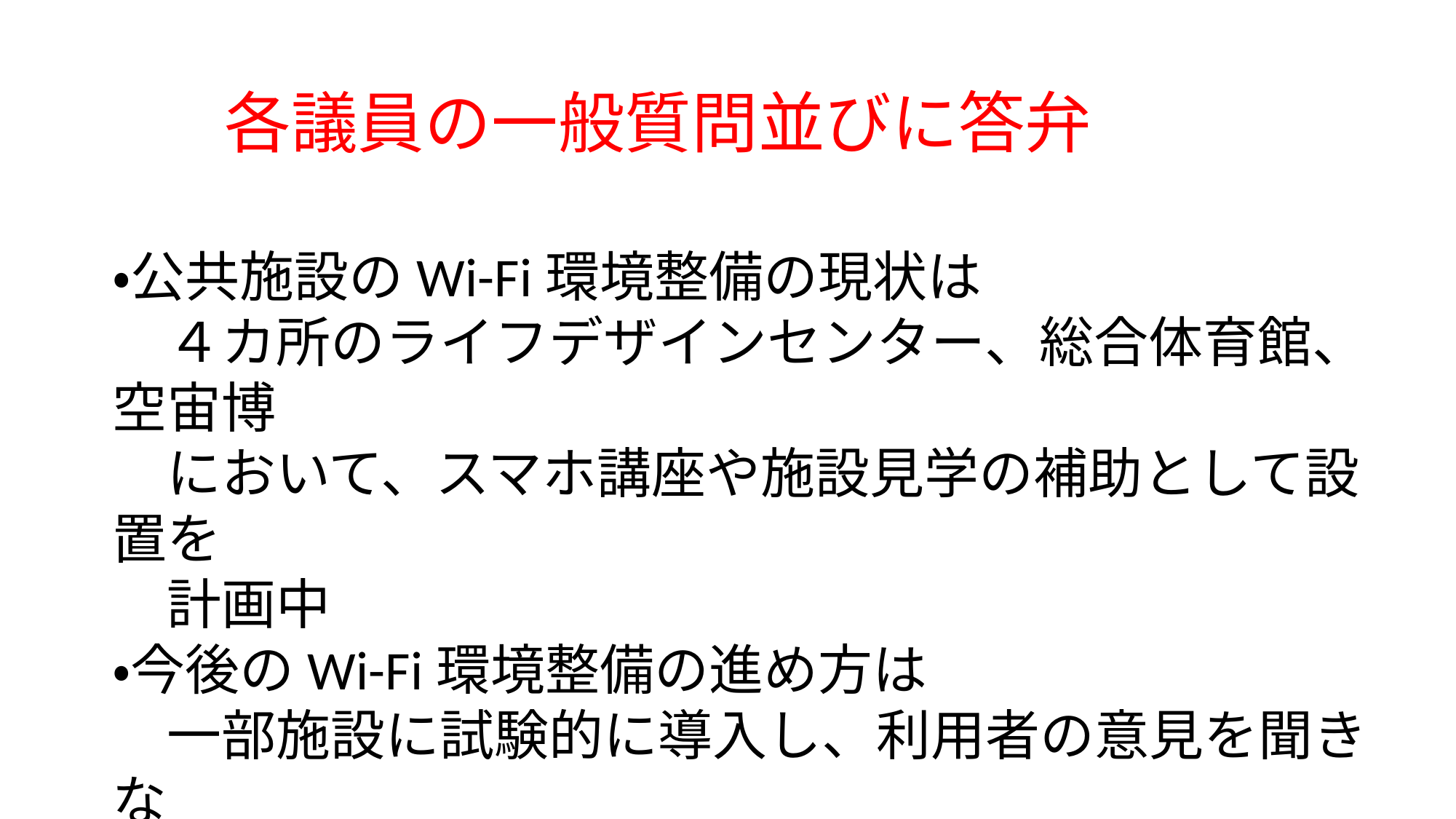

各議員の一般質問並びに答弁
・公共施設のWi-Fi環境整備の現状は
　４カ所のライフデザインセンター、総合体育館、空宙博
　において、スマホ講座や施設見学の補助として設置を
　計画中
・今後のWi-Fi環境整備の進め方は
　一部施設に試験的に導入し、利用者の意見を聞きな
　がら効果的な利用方法を検討していく